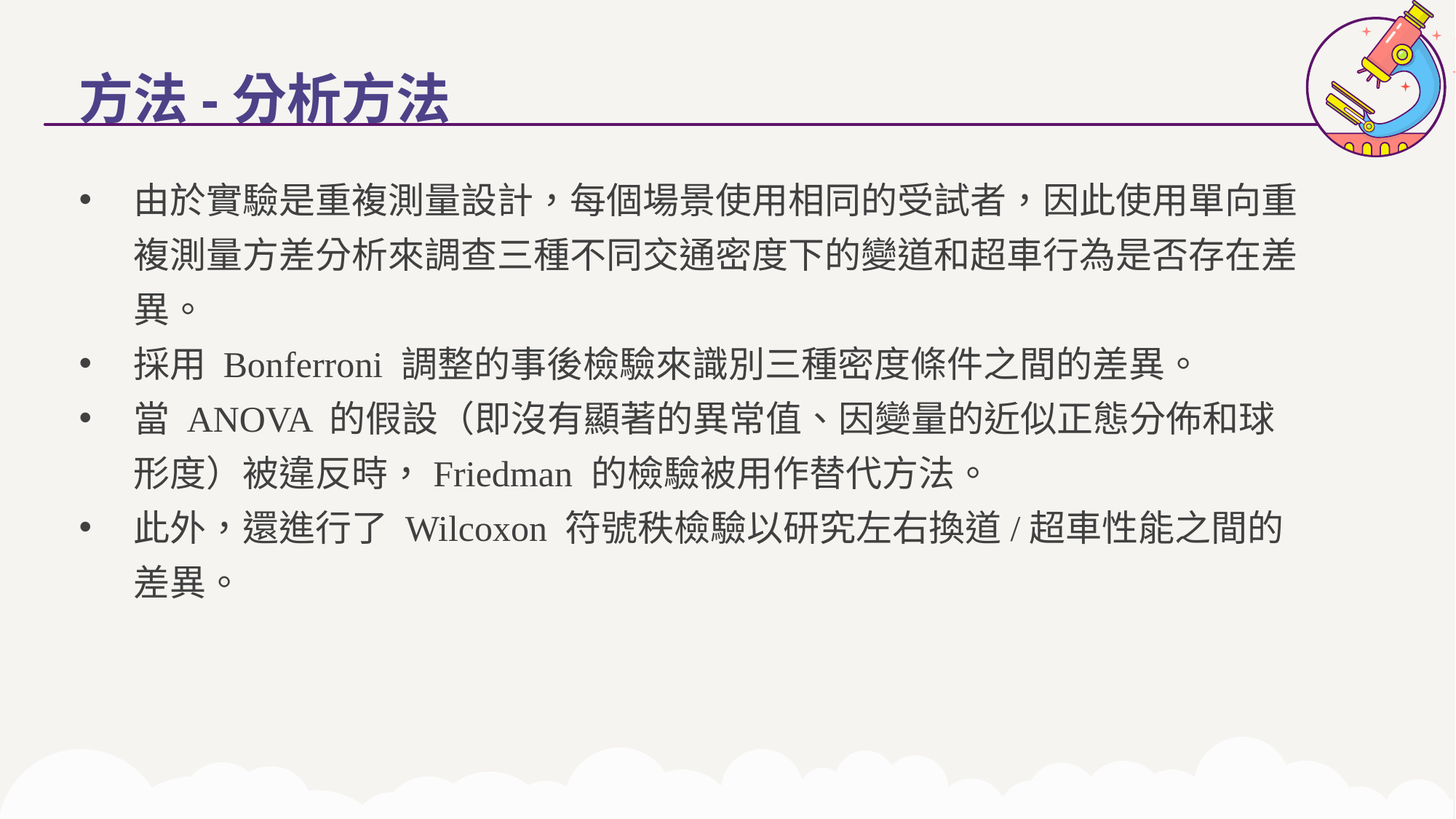

方法-分析方法
由於實驗是重複測量設計，每個場景使用相同的受試者，因此使用單向重複測量方差分析來調查三種不同交通密度下的變道和超車行為是否存在差異。
採用 Bonferroni 調整的事後檢驗來識別三種密度條件之間的差異。
當 ANOVA 的假設（即沒有顯著的異常值、因變量的近似正態分佈和球形度）被違反時，Friedman 的檢驗被用作替代方法。
此外，還進行了 Wilcoxon 符號秩檢驗以研究左右換道/超車性能之間的差異。